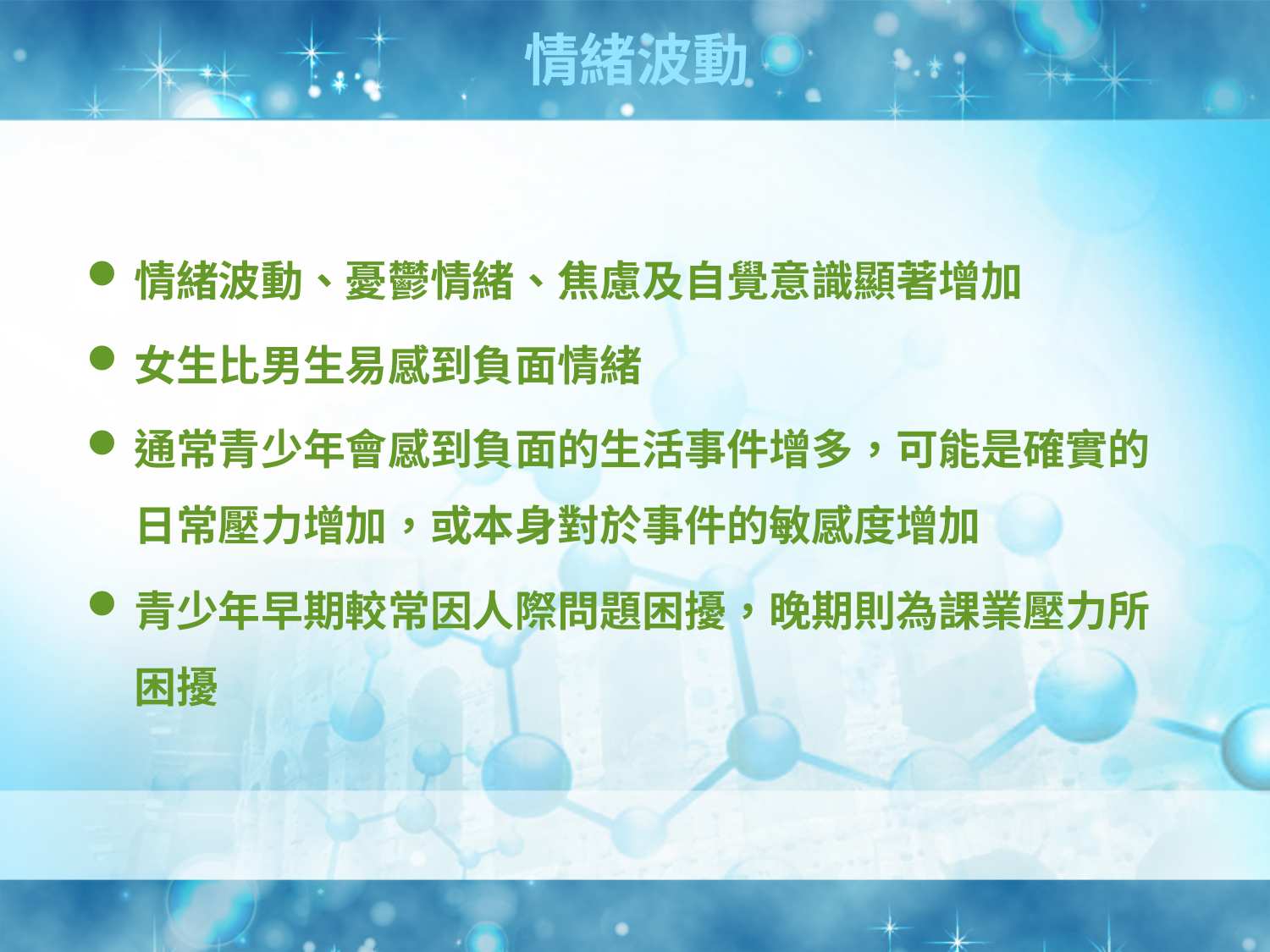

# 情緒波動
情緒波動、憂鬱情緒、焦慮及自覺意識顯著增加
女生比男生易感到負面情緒
通常青少年會感到負面的生活事件增多，可能是確實的日常壓力增加，或本身對於事件的敏感度增加
青少年早期較常因人際問題困擾，晚期則為課業壓力所困擾